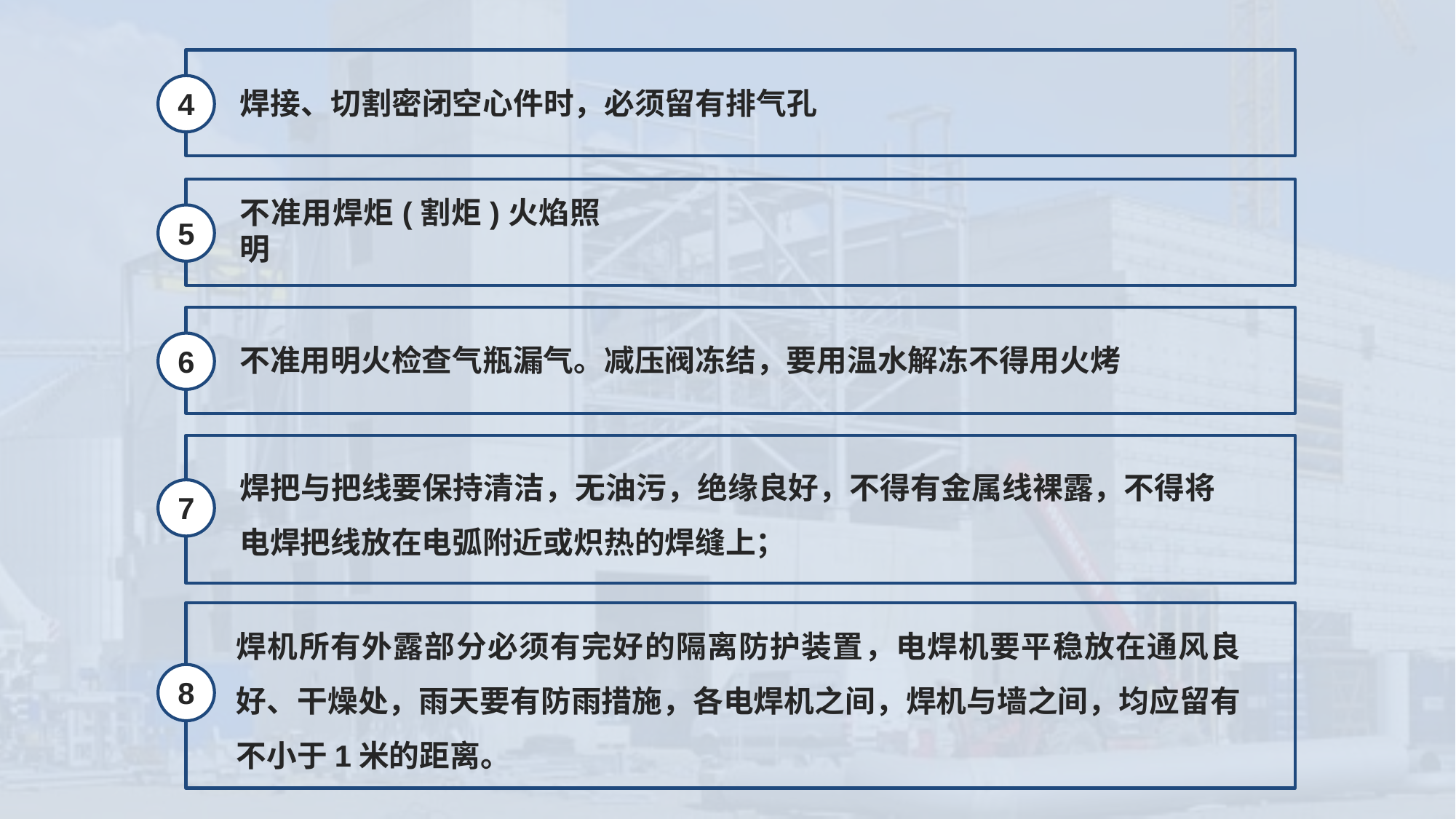

焊接、切割密闭空心件时，必须留有排气孔
4

不准用焊炬(割炬)火焰照明
5

不准用明火检查气瓶漏气。减压阀冻结，要用温水解冻不得用火烤
6

焊把与把线要保持清洁，无油污，绝缘良好，不得有金属线裸露，不得将电焊把线放在电弧附近或炽热的焊缝上；

7

焊机所有外露部分必须有完好的隔离防护装置，电焊机要平稳放在通风良好、干燥处，雨天要有防雨措施，各电焊机之间，焊机与墙之间，均应留有不小于1米的距离。

8